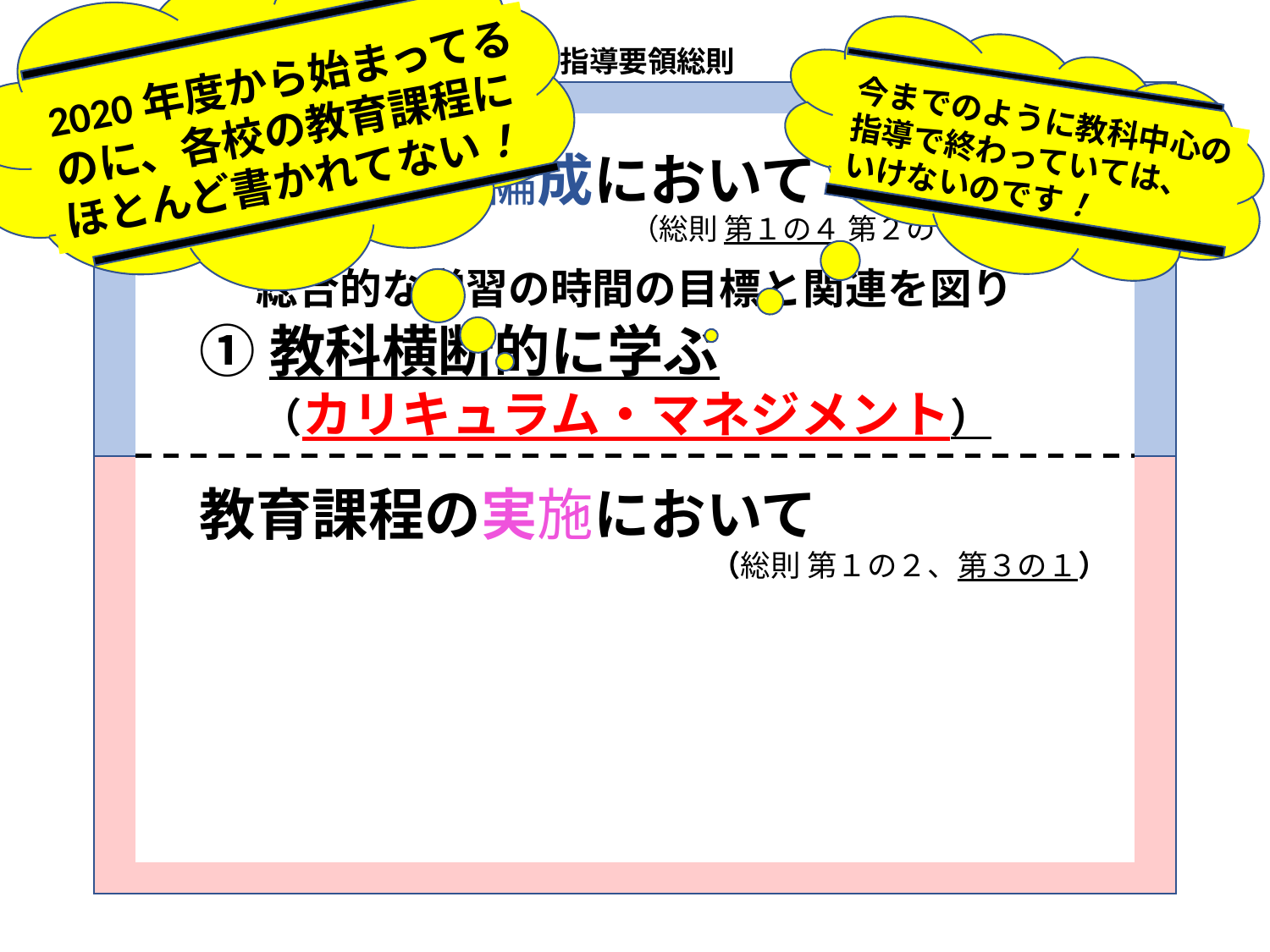

2020年度から始まってる
のに、各校の教育課程に
ほとんど書かれてない！

今までのように教科中心の
指導で終わっていては、
いけないのです！

学習指導要領総則

教育課程の編成において

　総合的な学習の時間の目標と関連を図り
①教科横断的に学ぶ
　　（カリキュラム・マネジメント）

教育課程の実施において
　　　　　　　　　　　　　　　　　（総則 第１の２、第３の１）

（総則 第１の４ 第２の1.2.3.4）